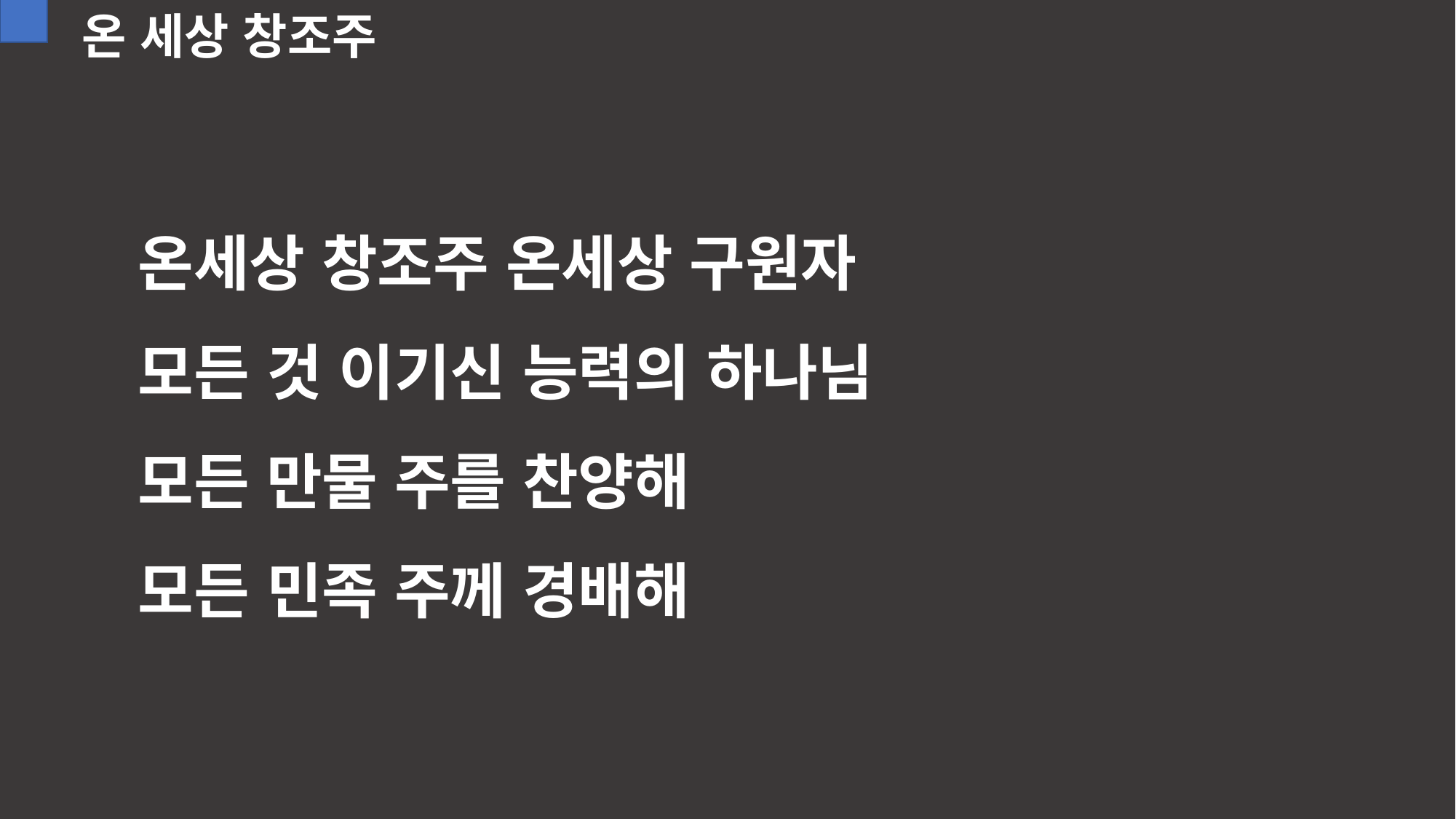

온 세상 창조주

온세상 창조주 온세상 구원자
모든 것 이기신 능력의 하나님
모든 만물 주를 찬양해
모든 민족 주께 경배해